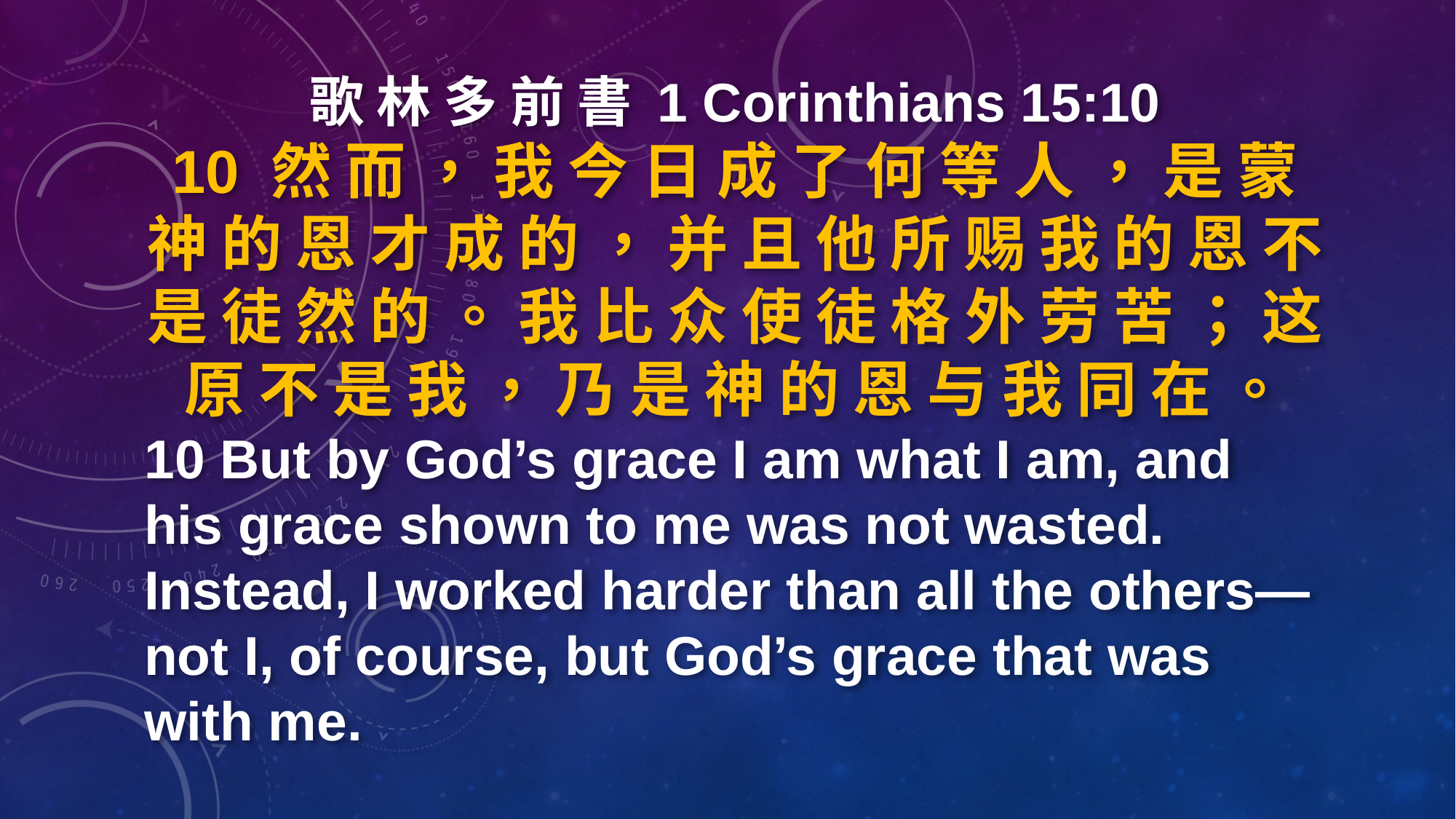

歌 林 多 前 書 1 Corinthians 15:10
10 然 而 ， 我 今 日 成 了 何 等 人 ， 是 蒙 神 的 恩 才 成 的 ， 并 且 他 所 赐 我 的 恩 不 是 徒 然 的 。 我 比 众 使 徒 格 外 劳 苦 ； 这 原 不 是 我 ， 乃 是 神 的 恩 与 我 同 在 。
10 But by God’s grace I am what I am, and his grace shown to me was not wasted. Instead, I worked harder than all the others—not I, of course, but God’s grace that was with me.